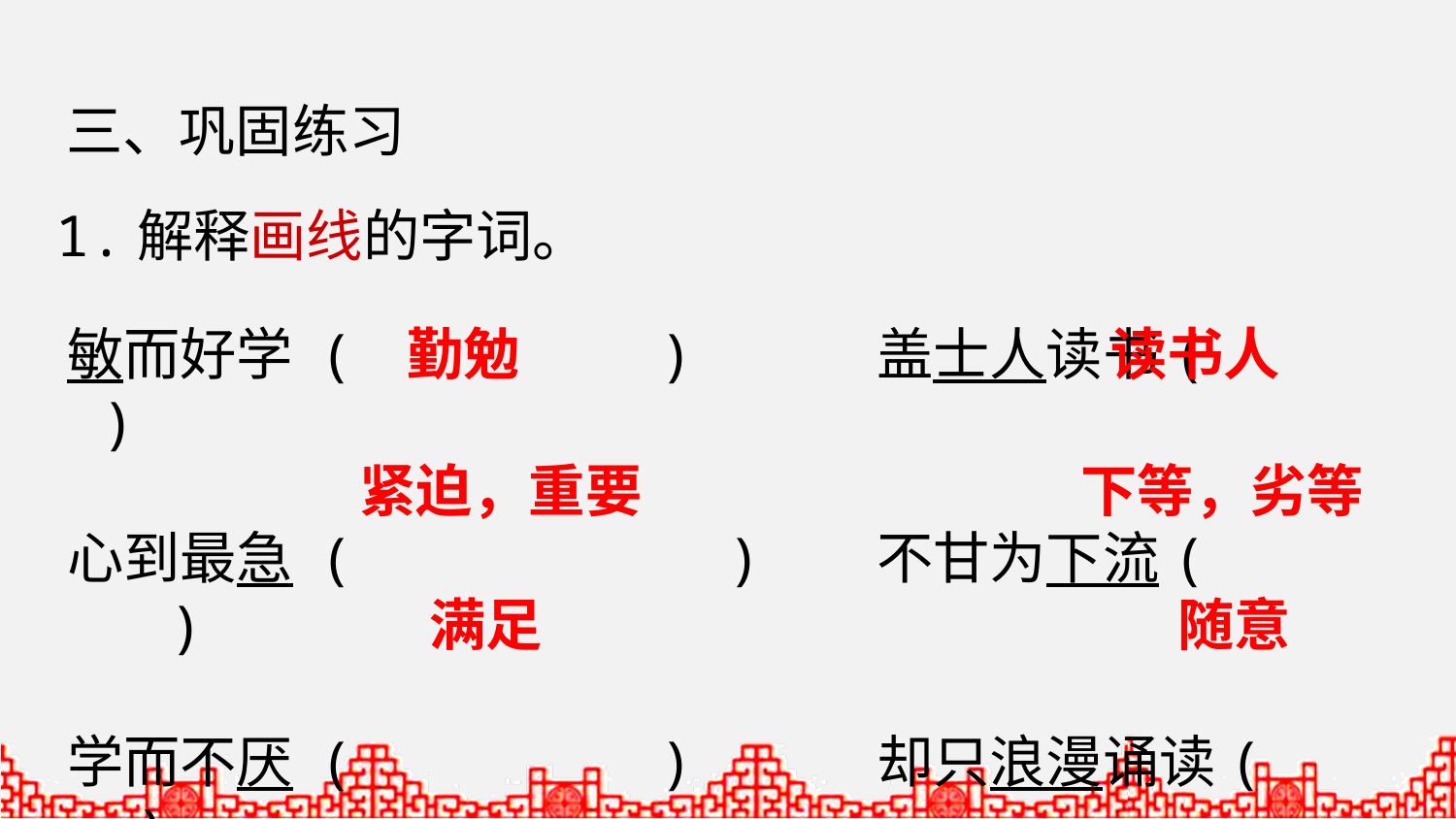

三、巩固练习
1.解释画线的字词。
敏而好学 (         )     盖士人读书(        )

心到最急 (           )   不甘为下流(          )

学而不厌 (         )     却只浪漫诵读(       )
勤勉
读书人
紧迫，重要
下等，劣等
满足
随意